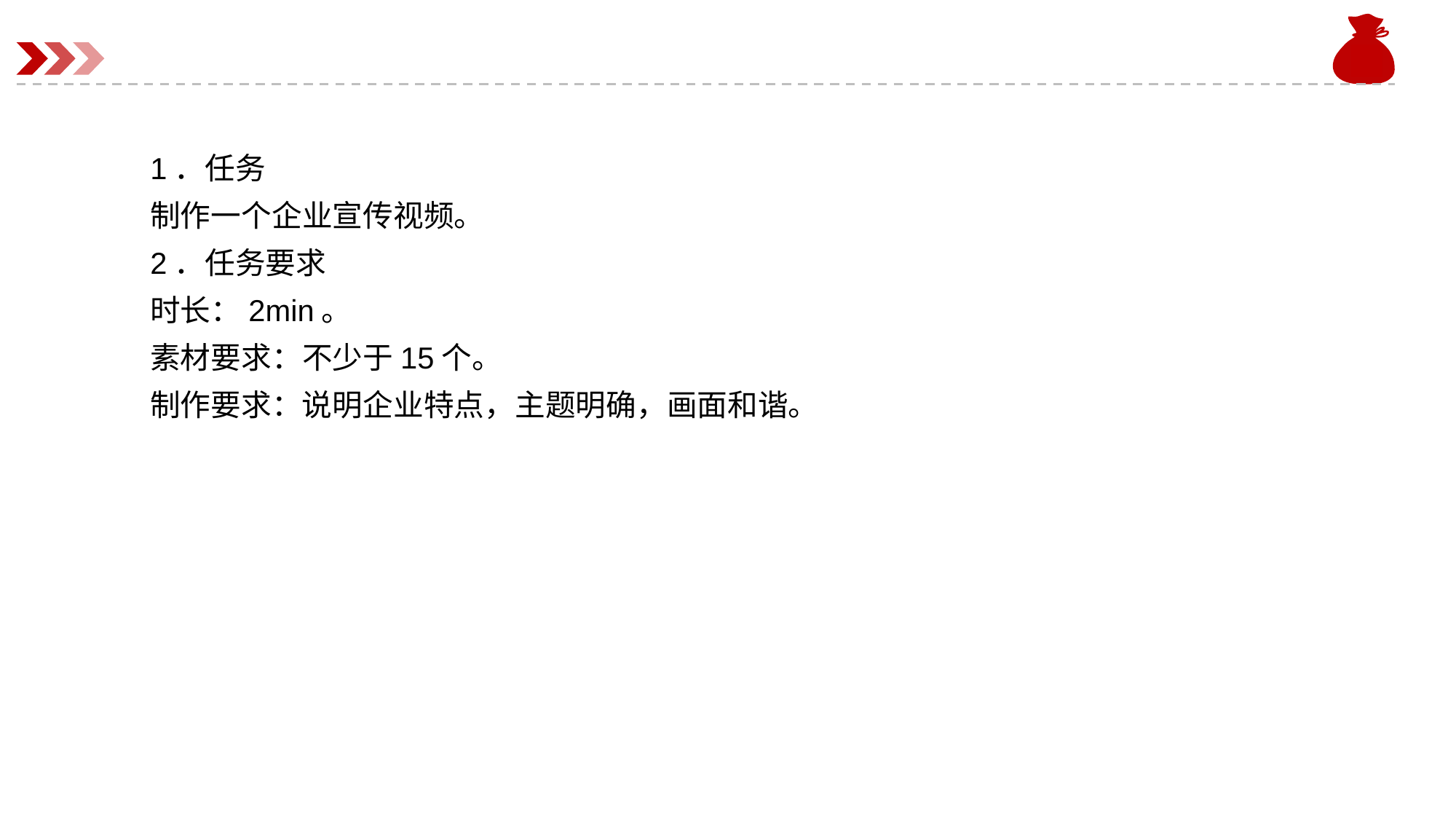

128
1．任务
制作一个企业宣传视频。
2．任务要求
时长：2min。
素材要求：不少于15个。
制作要求：说明企业特点，主题明确，画面和谐。